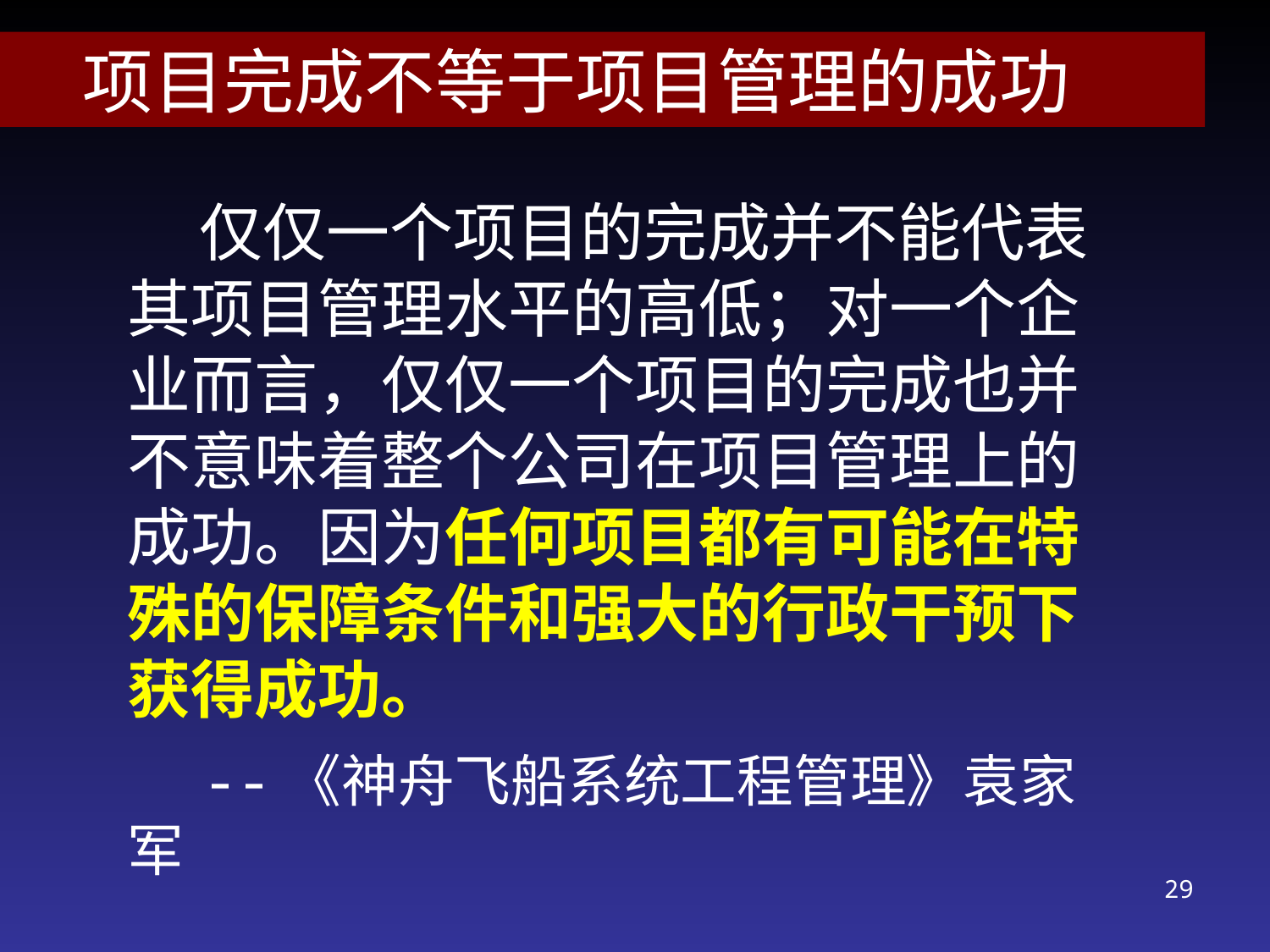

项目完成不等于项目管理的成功
    仅仅一个项目的完成并不能代表其项目管理水平的高低；对一个企业而言，仅仅一个项目的完成也并不意味着整个公司在项目管理上的成功。因为任何项目都有可能在特殊的保障条件和强大的行政干预下获得成功。
  --《神舟飞船系统工程管理》袁家军
29